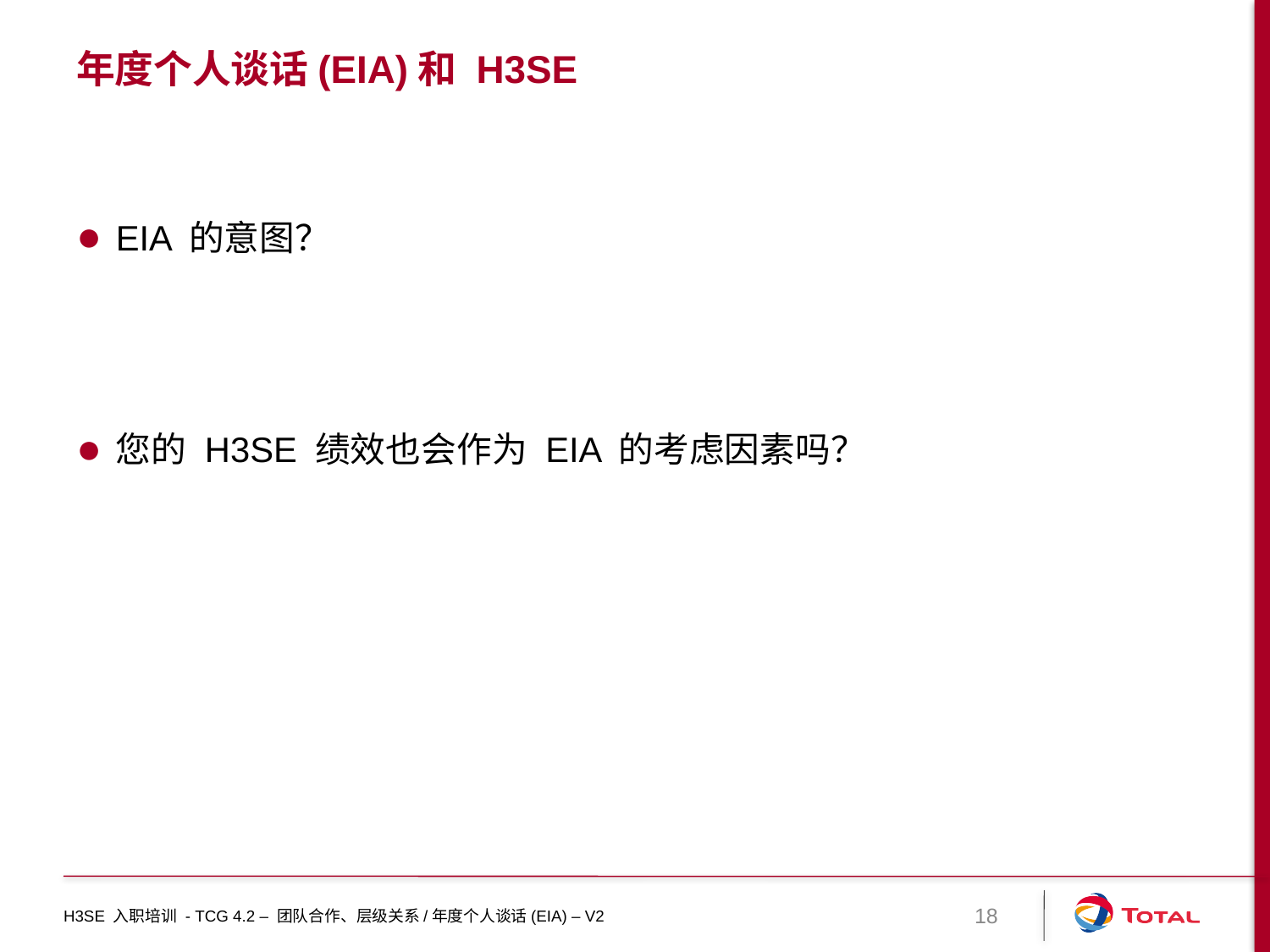

# 年度个人谈话(EiA)和 H3SE

EIA 的意图？

您的 H3SE 绩效也会作为 EIA 的考虑因素吗？
H3SE 入职培训 - TCG 4.2 – 团队合作、层级关系/年度个人谈话(EIA) – V2
18